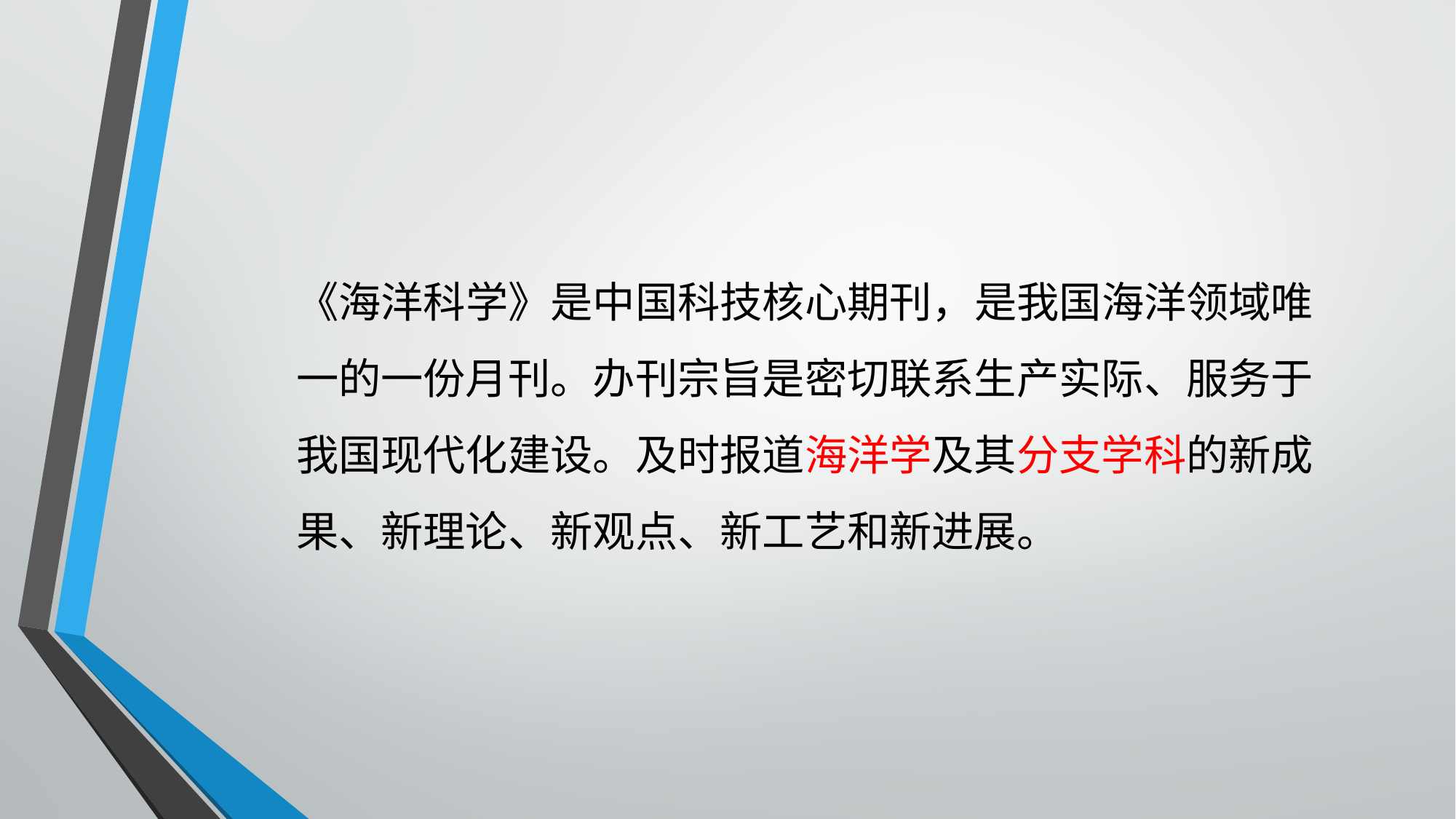

《海洋科学》是中国科技核心期刊，是我国海洋领域唯一的一份月刊。办刊宗旨是密切联系生产实际、服务于我国现代化建设。及时报道海洋学及其分支学科的新成果、新理论、新观点、新工艺和新进展。